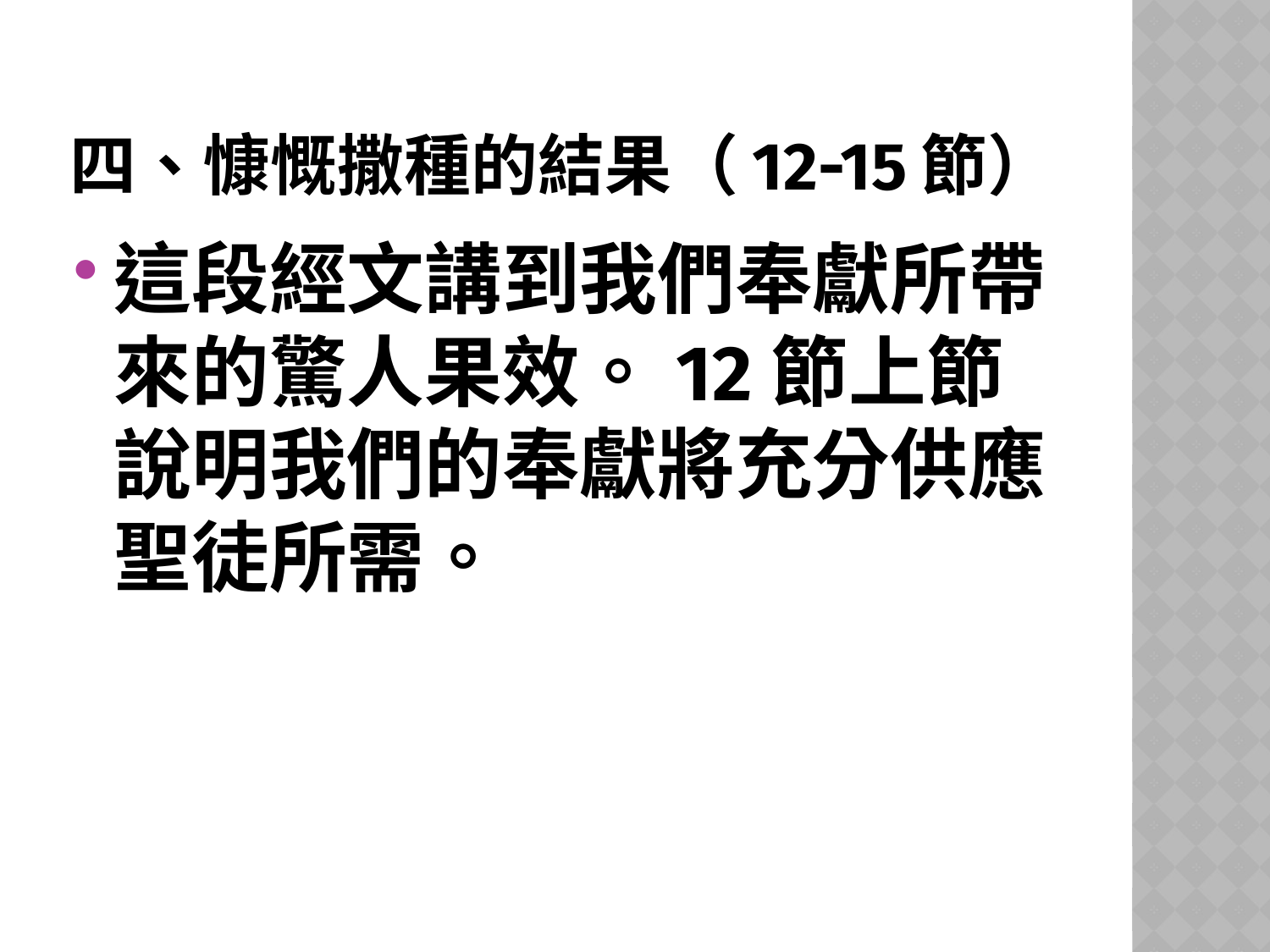

# 四、慷慨撒種的結果（12-15節）
這段經文講到我們奉獻所帶來的驚人果效。12節上節說明我們的奉獻將充分供應聖徒所需。